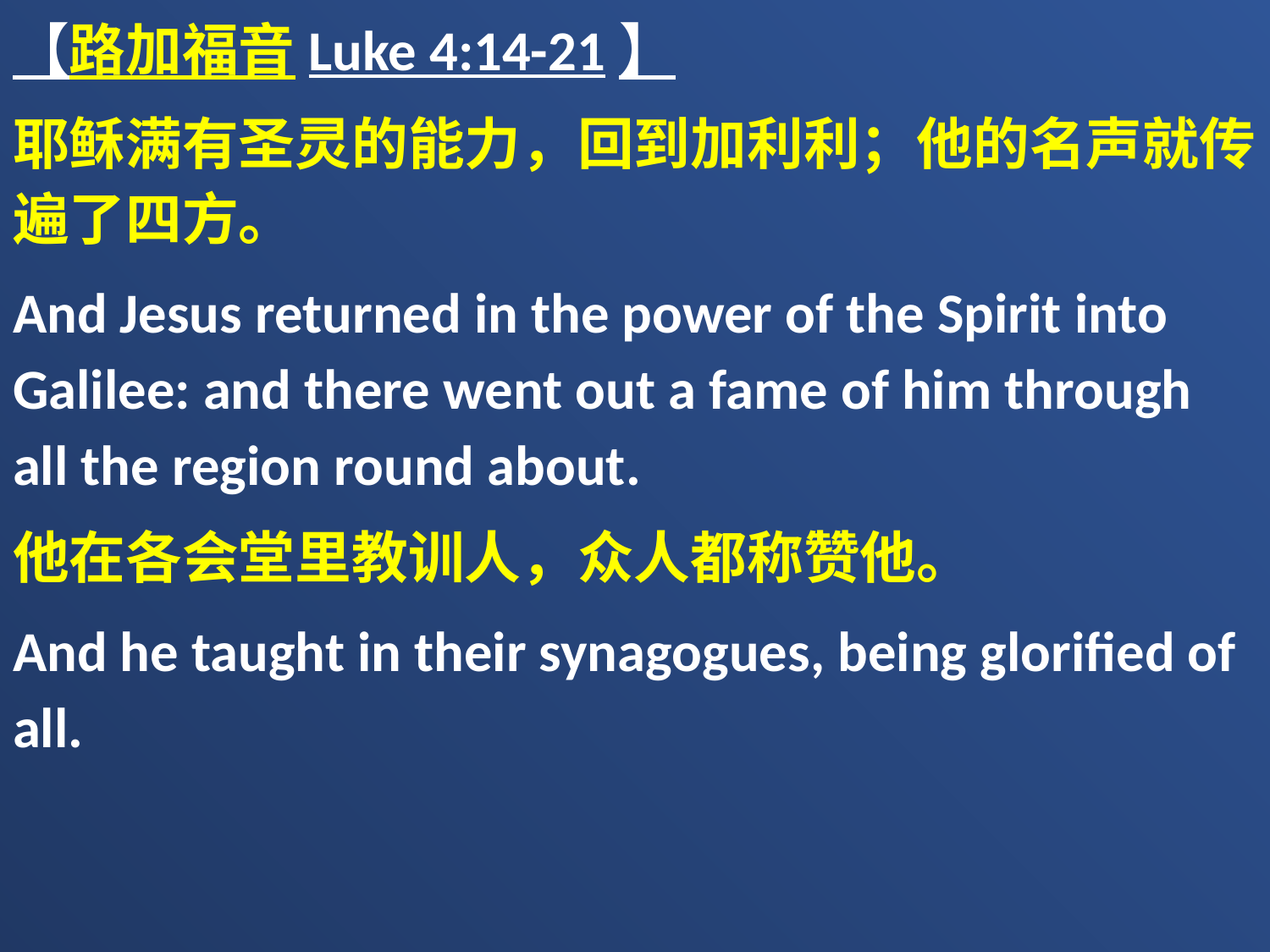

【路加福音Luke 4:14-21】
耶稣满有圣灵的能力，回到加利利；他的名声就传遍了四方。
And Jesus returned in the power of the Spirit into Galilee: and there went out a fame of him through all the region round about.
他在各会堂里教训人，众人都称赞他。
And he taught in their synagogues, being glorified of all.